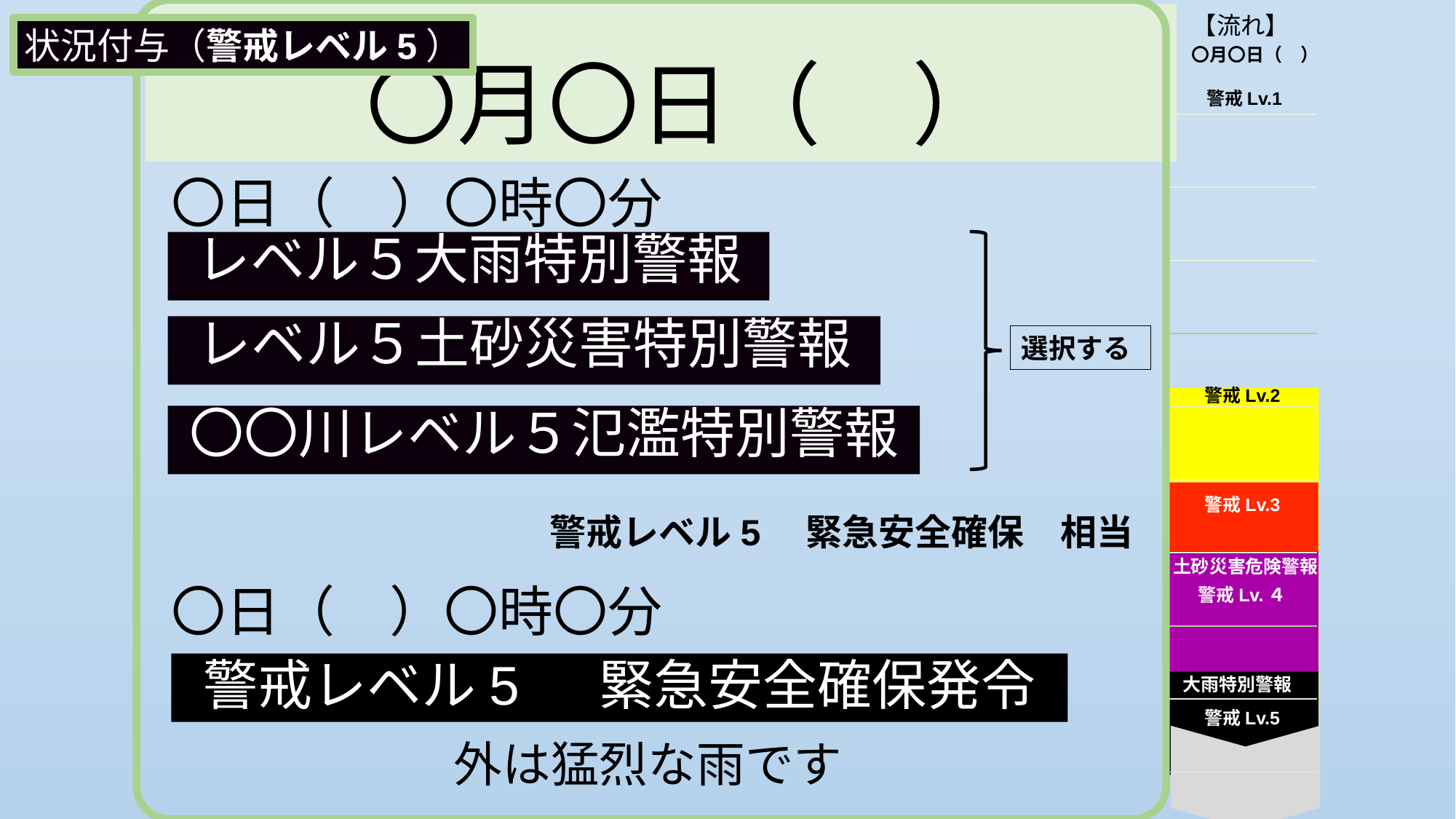

| 【流れ】 |
| --- |
|  |
|  |
|  |
|  |
|  |
|  |
|  |
|  |
|  |
|  |
〇月〇日（　）
状況付与（警戒レベル5）
〇月〇日（　）
警戒Lv.1

〇日（　）〇時〇分

レベル５大雨特別警報
レベル５土砂災害特別警報
選択する
警戒Lv.2

〇〇川レベル５氾濫特別警報

警戒Lv.3
警戒レベル5　緊急安全確保　相当

土砂災害危険警報
〇日（　）〇時〇分
警戒Lv.４
警戒レベル5　 緊急安全確保発令

大雨特別警報

警戒Lv.5
外は猛烈な雨です